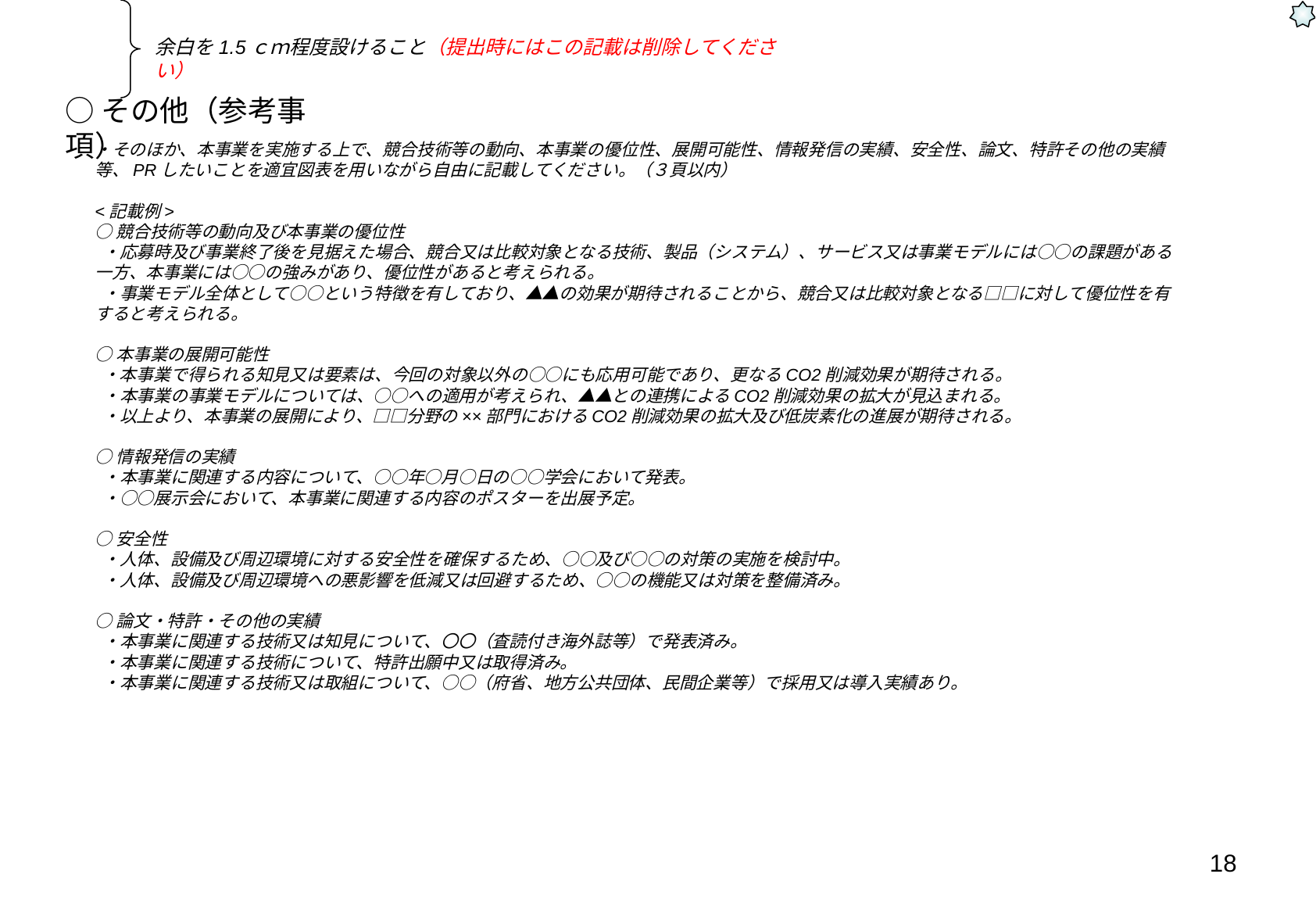

余白を1.5ｃｍ程度設けること（提出時にはこの記載は削除してください）
○その他（参考事項）
・そのほか、本事業を実施する上で、競合技術等の動向、本事業の優位性、展開可能性、情報発信の実績、安全性、論文、特許その他の実績等、PRしたいことを適宜図表を用いながら自由に記載してください。（３頁以内）

<記載例>
○競合技術等の動向及び本事業の優位性
 ・応募時及び事業終了後を見据えた場合、競合又は比較対象となる技術、製品（システム）、サービス又は事業モデルには○○の課題がある一方、本事業には○○の強みがあり、優位性があると考えられる。
 ・事業モデル全体として○○という特徴を有しており、▲▲の効果が期待されることから、競合又は比較対象となる□□に対して優位性を有すると考えられる。

○本事業の展開可能性
 ・本事業で得られる知見又は要素は、今回の対象以外の○○にも応用可能であり、更なるCO2削減効果が期待される。
 ・本事業の事業モデルについては、○○への適用が考えられ、▲▲との連携によるCO2削減効果の拡大が見込まれる。
 ・以上より、本事業の展開により、□□分野の××部門におけるCO2削減効果の拡大及び低炭素化の進展が期待される。

○情報発信の実績
 ・本事業に関連する内容について、○○年○月○日の○○学会において発表。
 ・○○展示会において、本事業に関連する内容のポスターを出展予定。

○安全性
 ・人体、設備及び周辺環境に対する安全性を確保するため、○○及び○○の対策の実施を検討中。
 ・人体、設備及び周辺環境への悪影響を低減又は回避するため、○○の機能又は対策を整備済み。

○論文・特許・その他の実績
 ・本事業に関連する技術又は知見について、〇〇（査読付き海外誌等）で発表済み。
 ・本事業に関連する技術について、特許出願中又は取得済み。
 ・本事業に関連する技術又は取組について、○○（府省、地方公共団体、民間企業等）で採用又は導入実績あり。
18